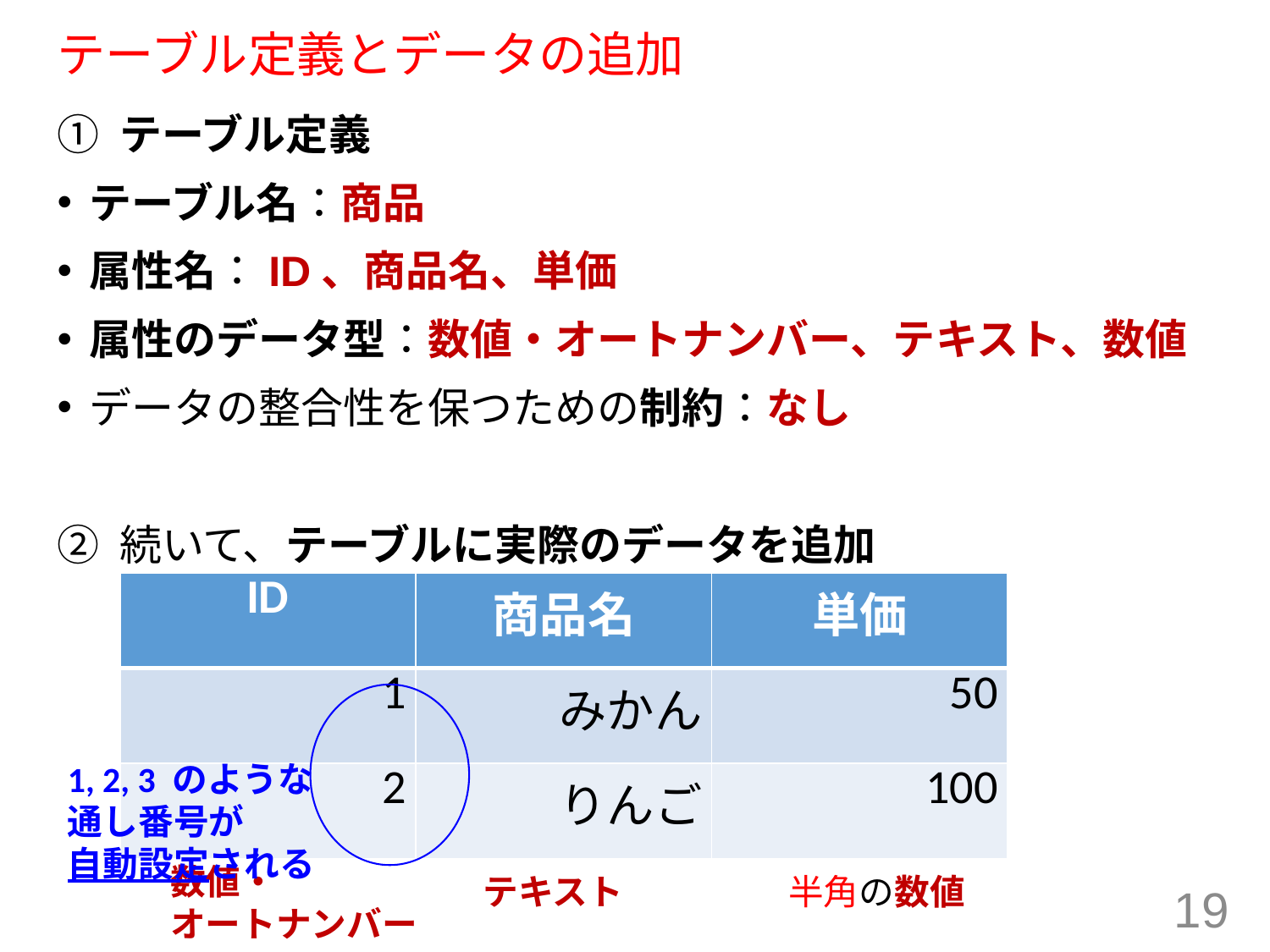

# テーブル定義とデータの追加
① テーブル定義
テーブル名：商品
属性名：ID、商品名、単価
属性のデータ型：数値・オートナンバー、テキスト、数値
データの整合性を保つための制約：なし

② 続いて、テーブルに実際のデータを追加
| ID | 商品名 | 単価 |
| --- | --- | --- |
| 1 | みかん | 50 |
| 2 | りんご | 100 |

1, 2, 3 のような
通し番号が
自動設定される
数値・
オートナンバー
半角の数値
テキスト
19